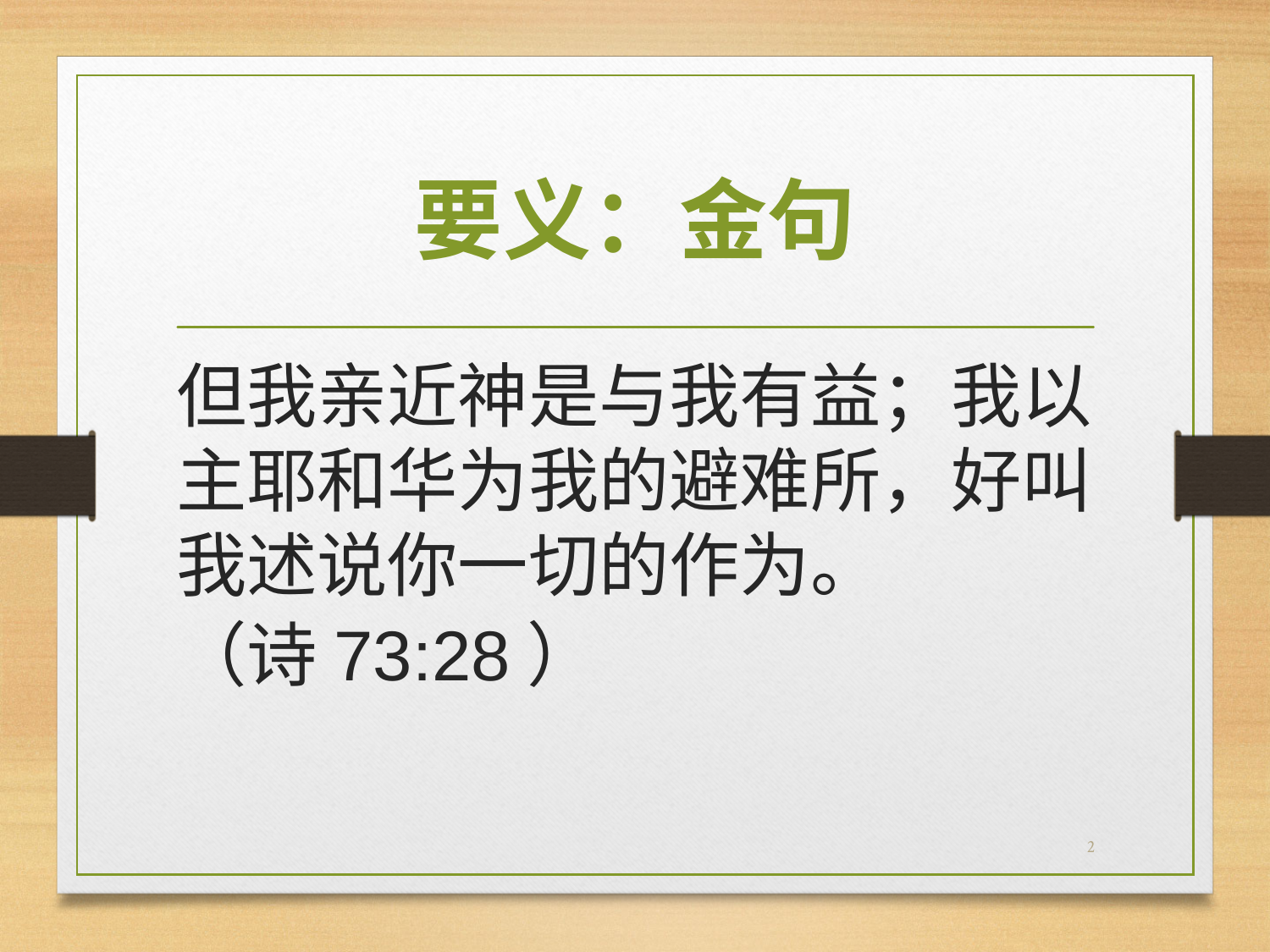

# 要义：金句
但我亲近神是与我有益；我以主耶和华为我的避难所，好叫我述说你一切的作为。
（诗73:28）
2